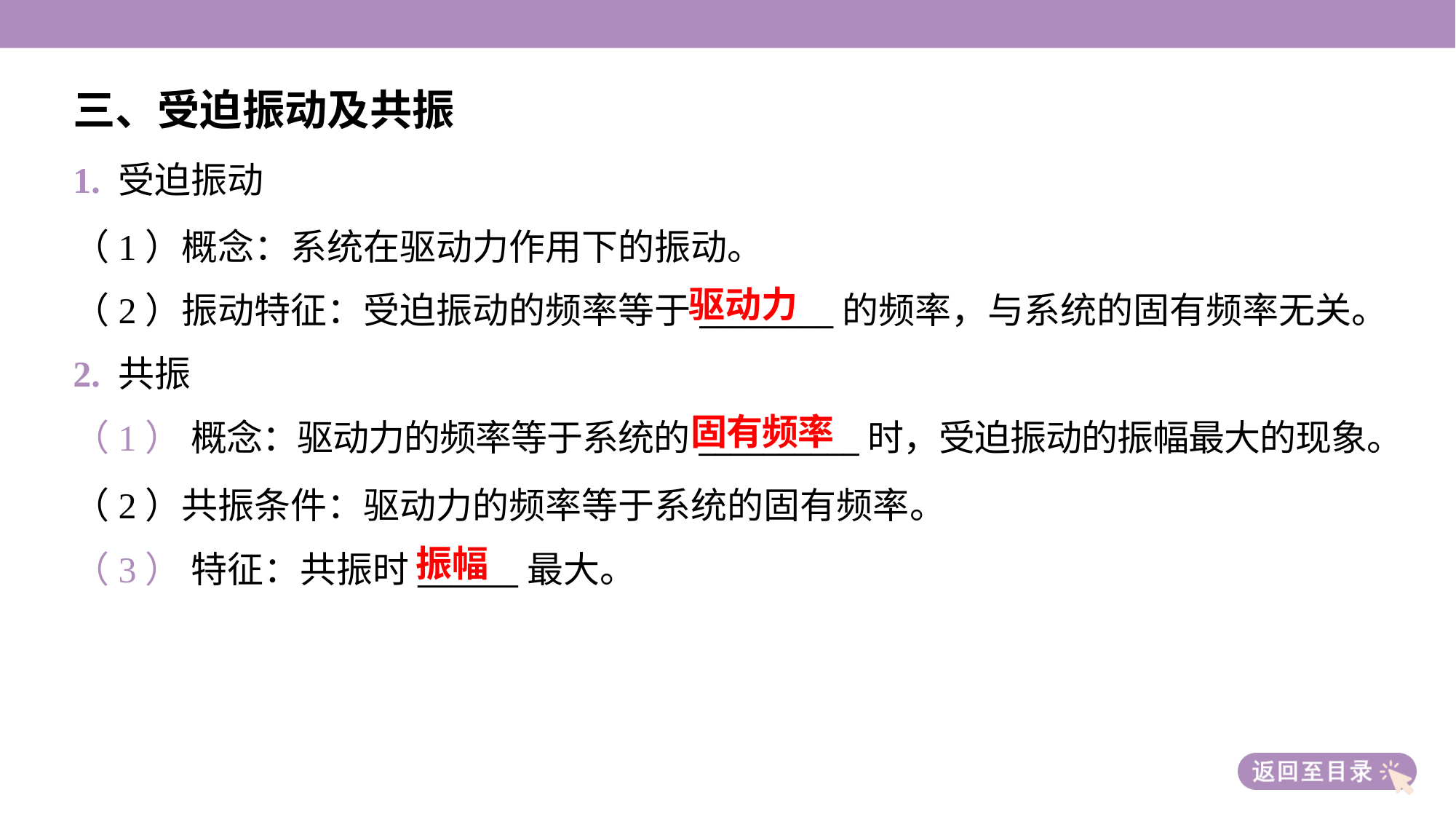

三、受迫振动及共振
1. 受迫振动
（1）概念：系统在驱动力作用下的振动。
（2）振动特征：受迫振动的频率等于________的频率，与系统的固有频率无关。
驱动力
2. 共振
固有频率
（1） 概念：驱动力的频率等于系统的__________时，受迫振动的振幅最大的现象。
（2）共振条件：驱动力的频率等于系统的固有频率。
（3） 特征：共振时______最大。
振幅